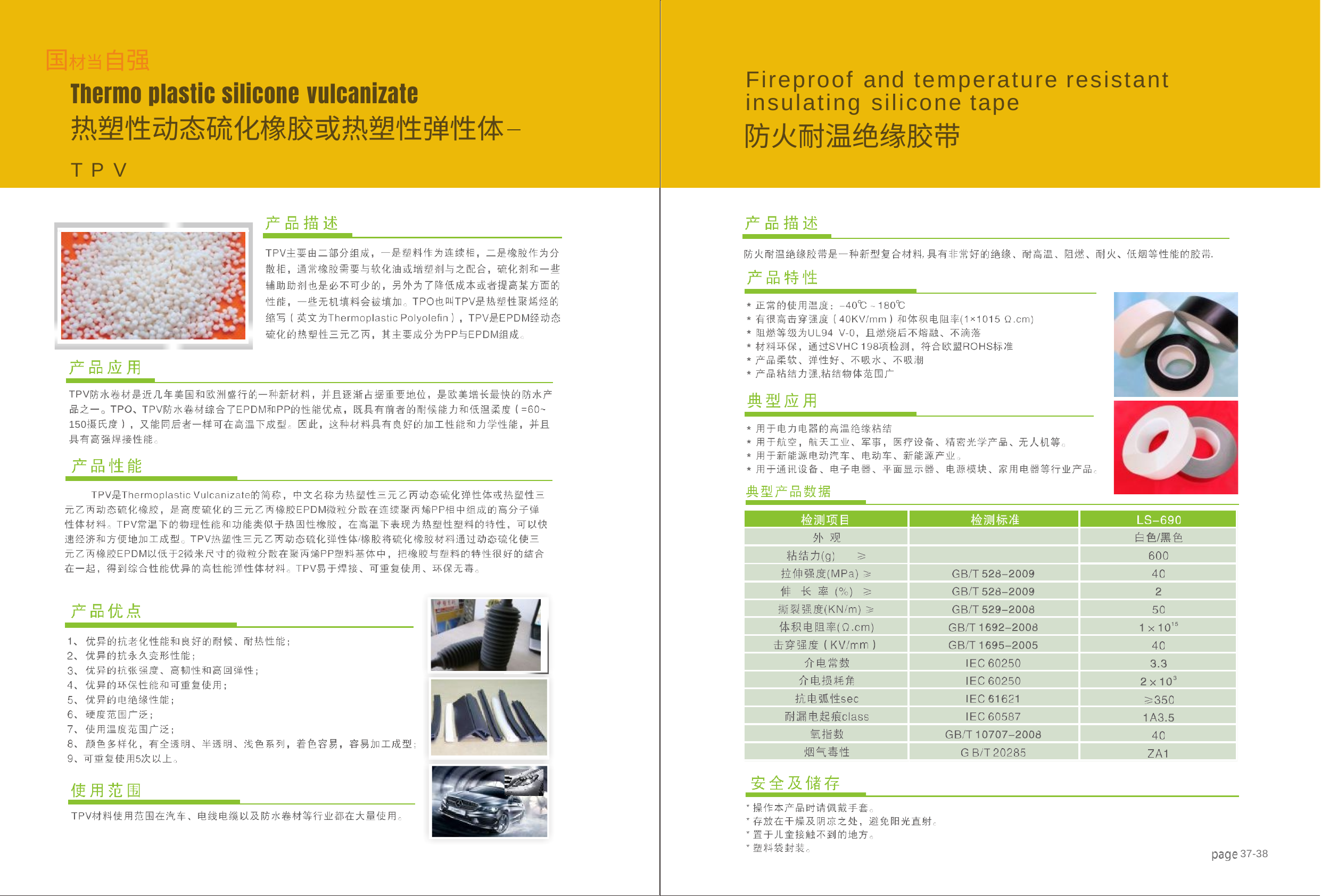

# 国材当自强
Fireproof and temperature resistant  insulating silicone tape
防火耐温绝缘胶带
Thermo plastic silicone vulcanizate
热塑性动态硫化橡胶或热塑性弹性体	TPV

TPV

150

|  |  |  |
| --- | --- | --- |
|  |  |  |
|  |  |  |
|  |  |  |
|  |  |  |
|  |  |  |
|  |  |  |
|  |  |  |
|  |  |  |
|  |  |  |
|  |  |  |
|  |  |  |
|  |  |  |
|  |  |  |

37-38